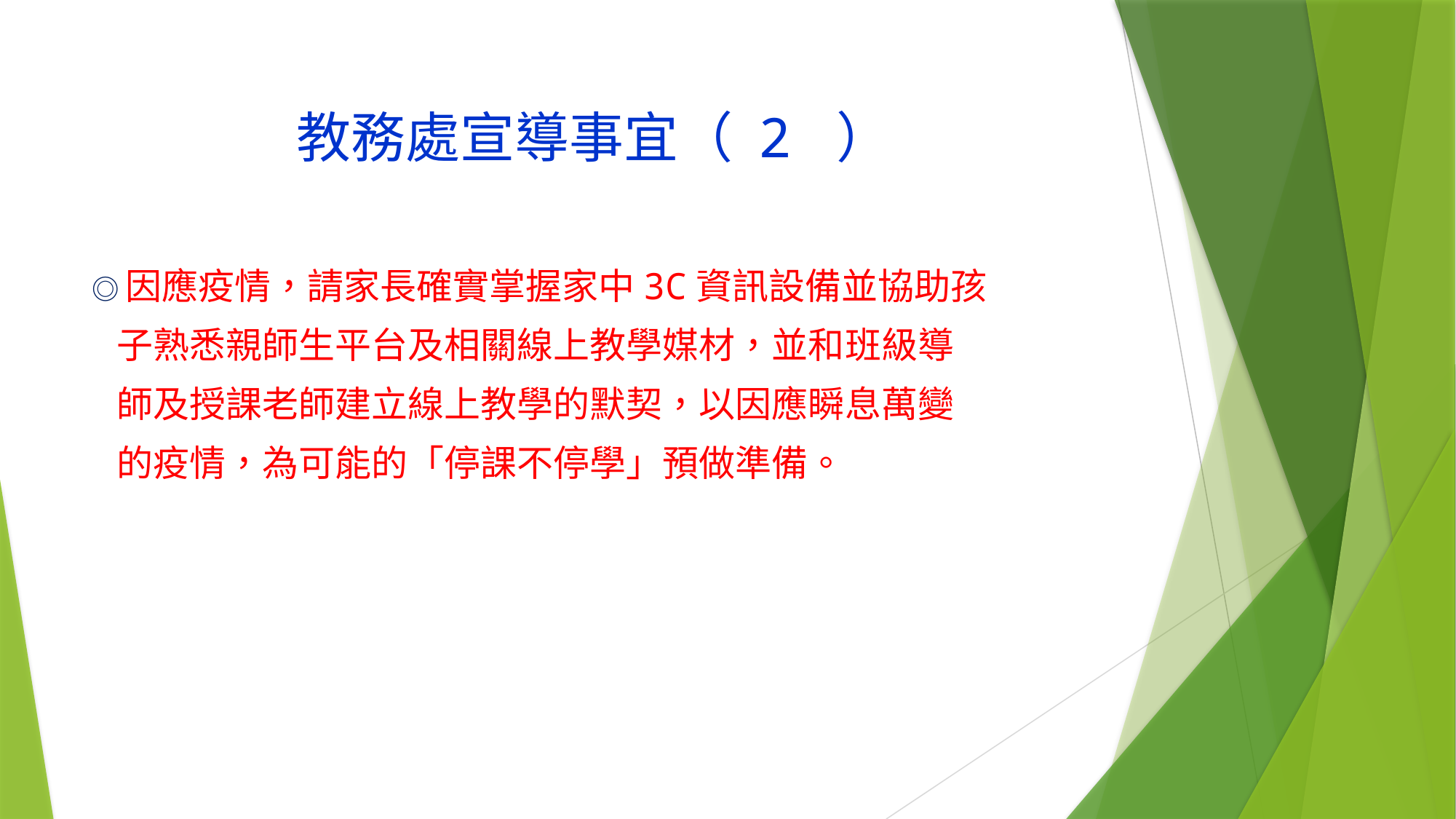

# 教務處宣導事宜（ 2 ）
◎因應疫情，請家長確實掌握家中3C資訊設備並協助孩
  子熟悉親師生平台及相關線上教學媒材，並和班級導
  師及授課老師建立線上教學的默契，以因應瞬息萬變
  的疫情，為可能的「停課不停學」預做準備。